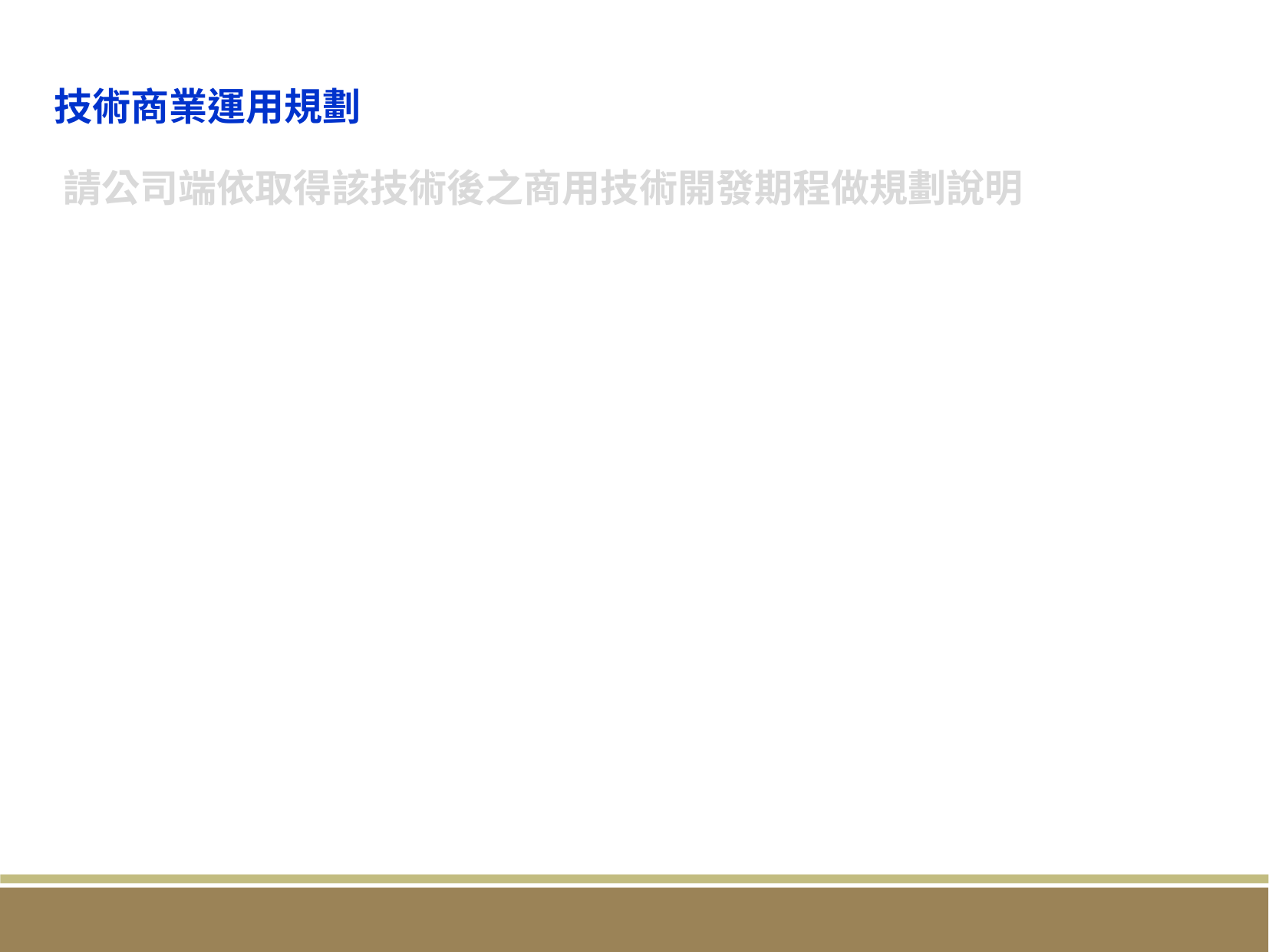

技術商業運用規劃
請公司端依取得該技術後之商用技術開發期程做規劃說明